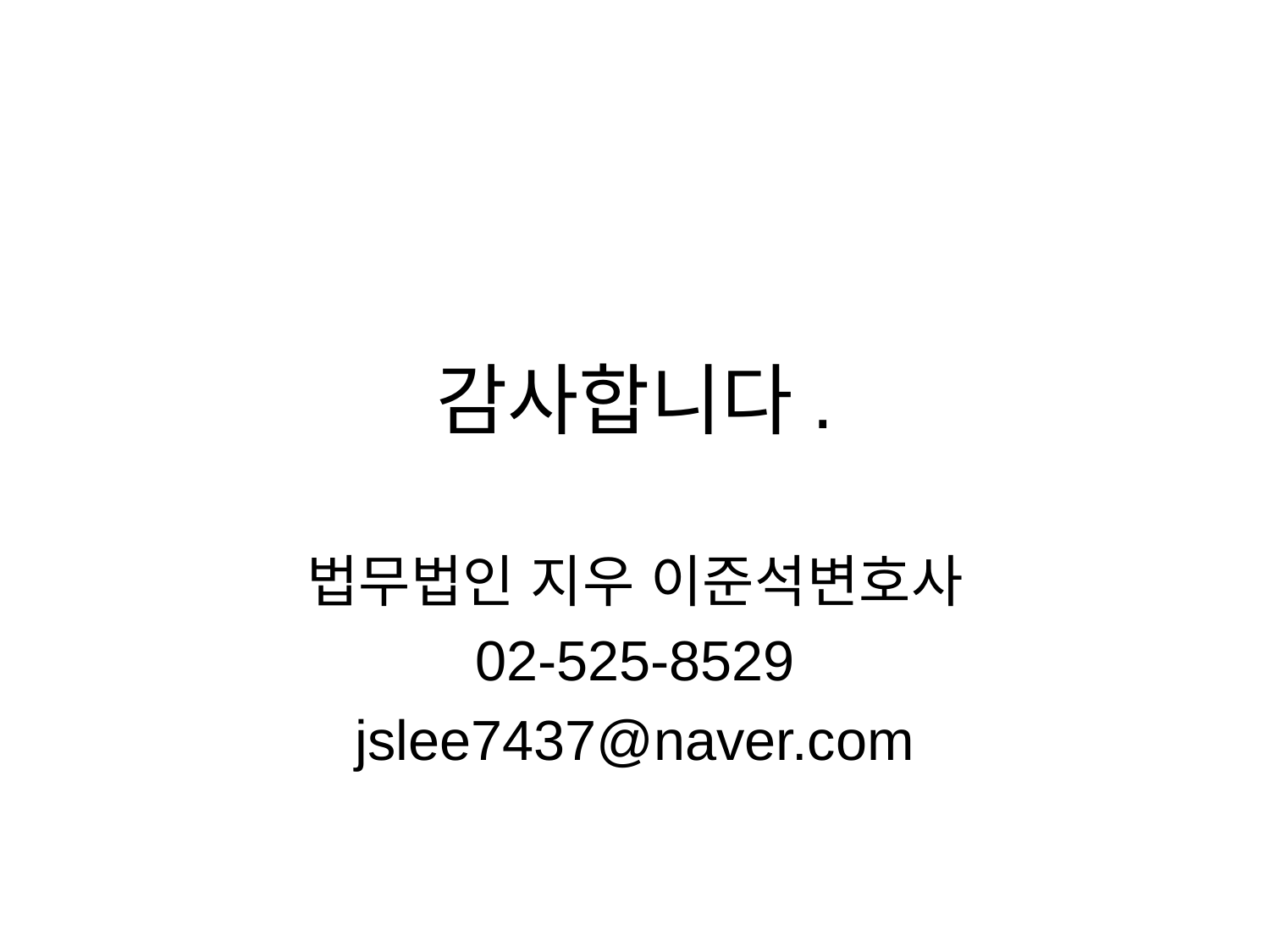

# 감사합니다.
법무법인 지우 이준석변호사
02-525-8529
jslee7437@naver.com